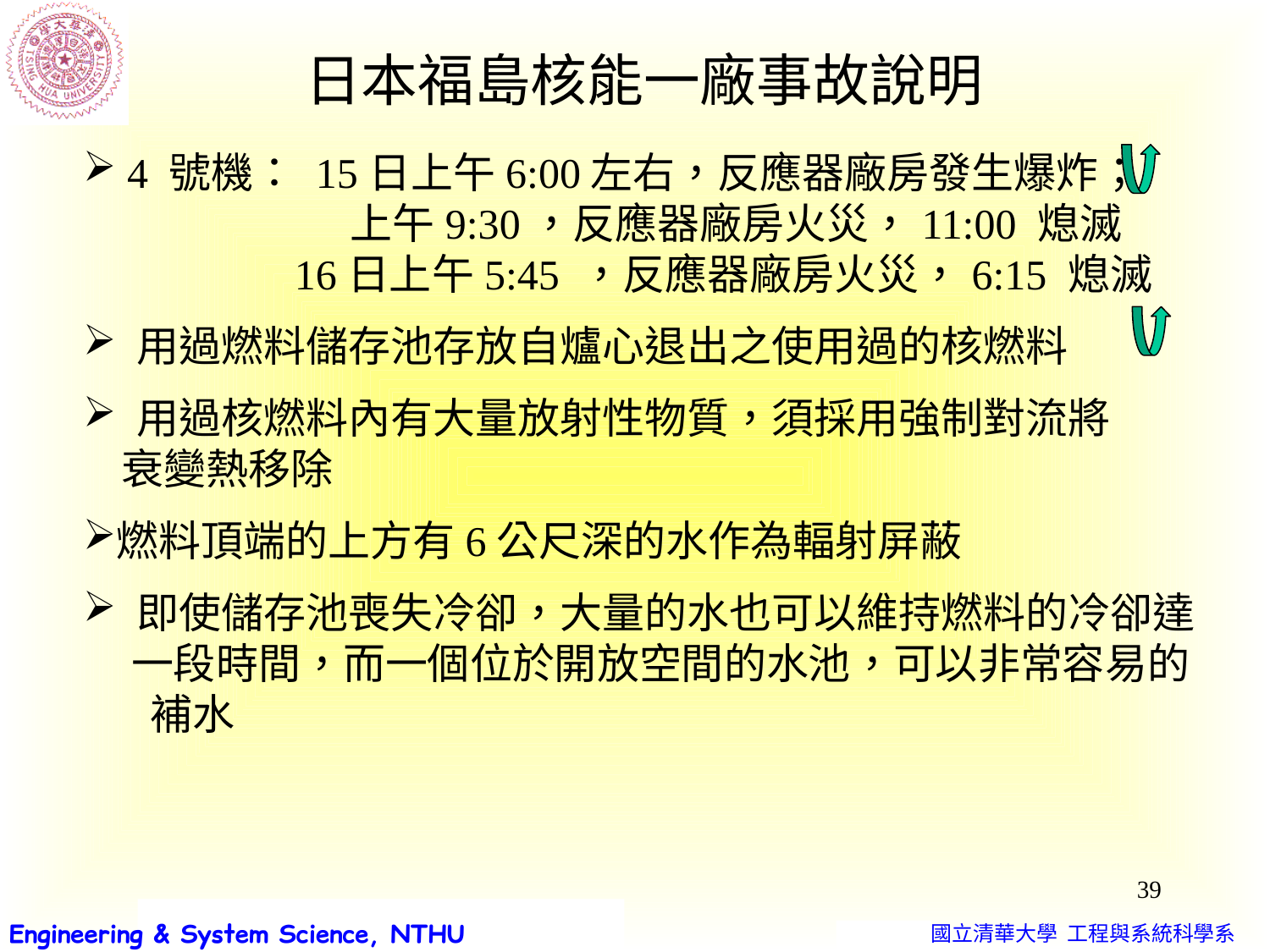

日本福島核能一廠事故說明
 4 號機： 15日上午6:00左右，反應器廠房發生爆炸；
                           上午9:30，反應器廠房火災，11:00 熄滅
                    16日上午5:45 ，反應器廠房火災，6:15 熄滅
 用過燃料儲存池存放自爐心退出之使用過的核燃料
 用過核燃料內有大量放射性物質，須採用強制對流將
   衰變熱移除
燃料頂端的上方有6公尺深的水作為輻射屏蔽
 即使儲存池喪失冷卻，大量的水也可以維持燃料的冷卻達
    一段時間，而一個位於開放空間的水池，可以非常容易的
      補水

39